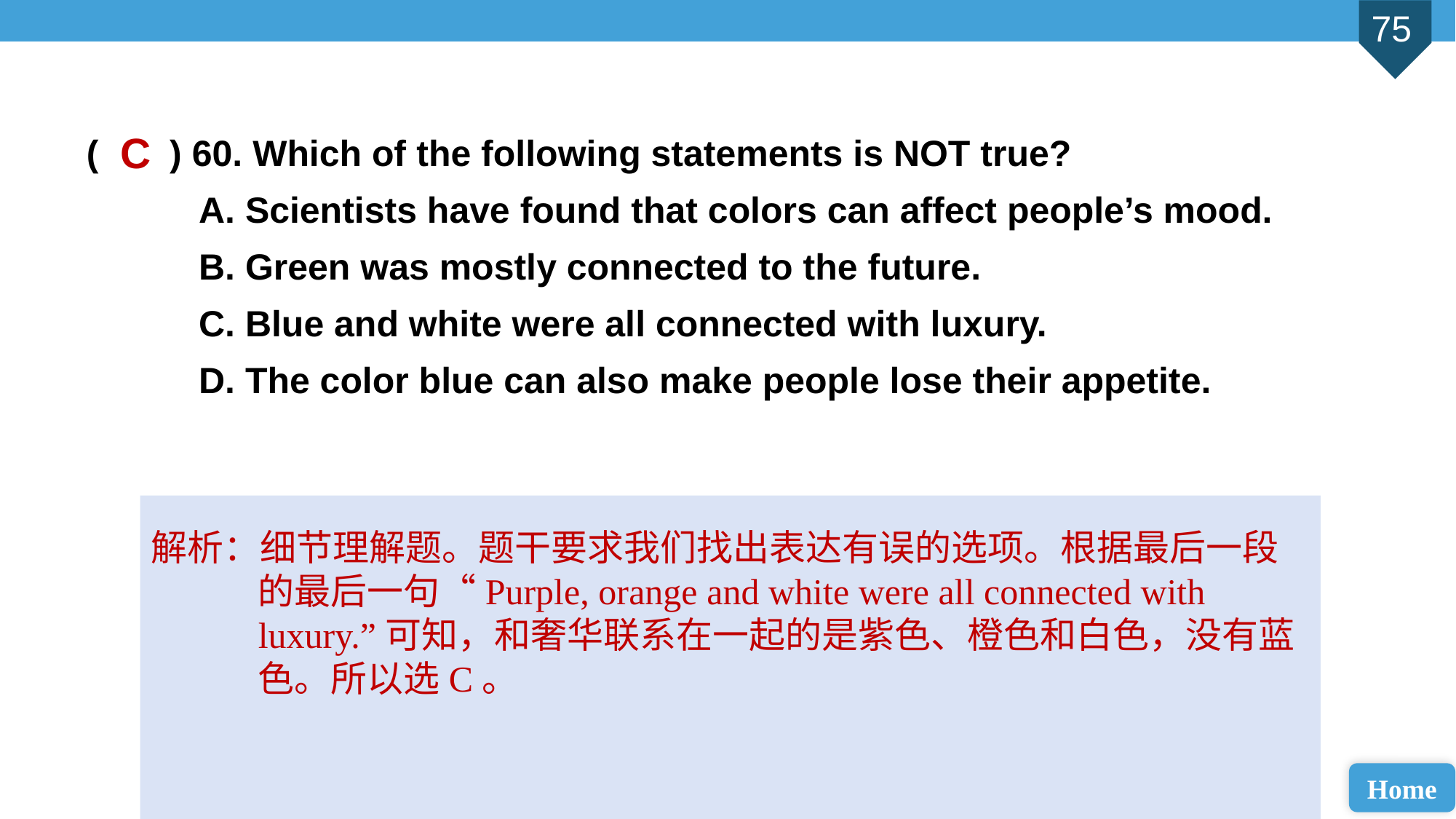

(       ) 60. Which of the following statements is NOT true?
           A. Scientists have found that colors can affect people’s mood.
           B. Green was mostly connected to the future.
           C. Blue and white were all connected with luxury.
           D. The color blue can also make people lose their appetite.
C

解析：细节理解题。题干要求我们找出表达有误的选项。根据最后一段的最后一句“Purple, orange and white were all connected with luxury.”可知，和奢华联系在一起的是紫色、橙色和白色，没有蓝色。所以选C。